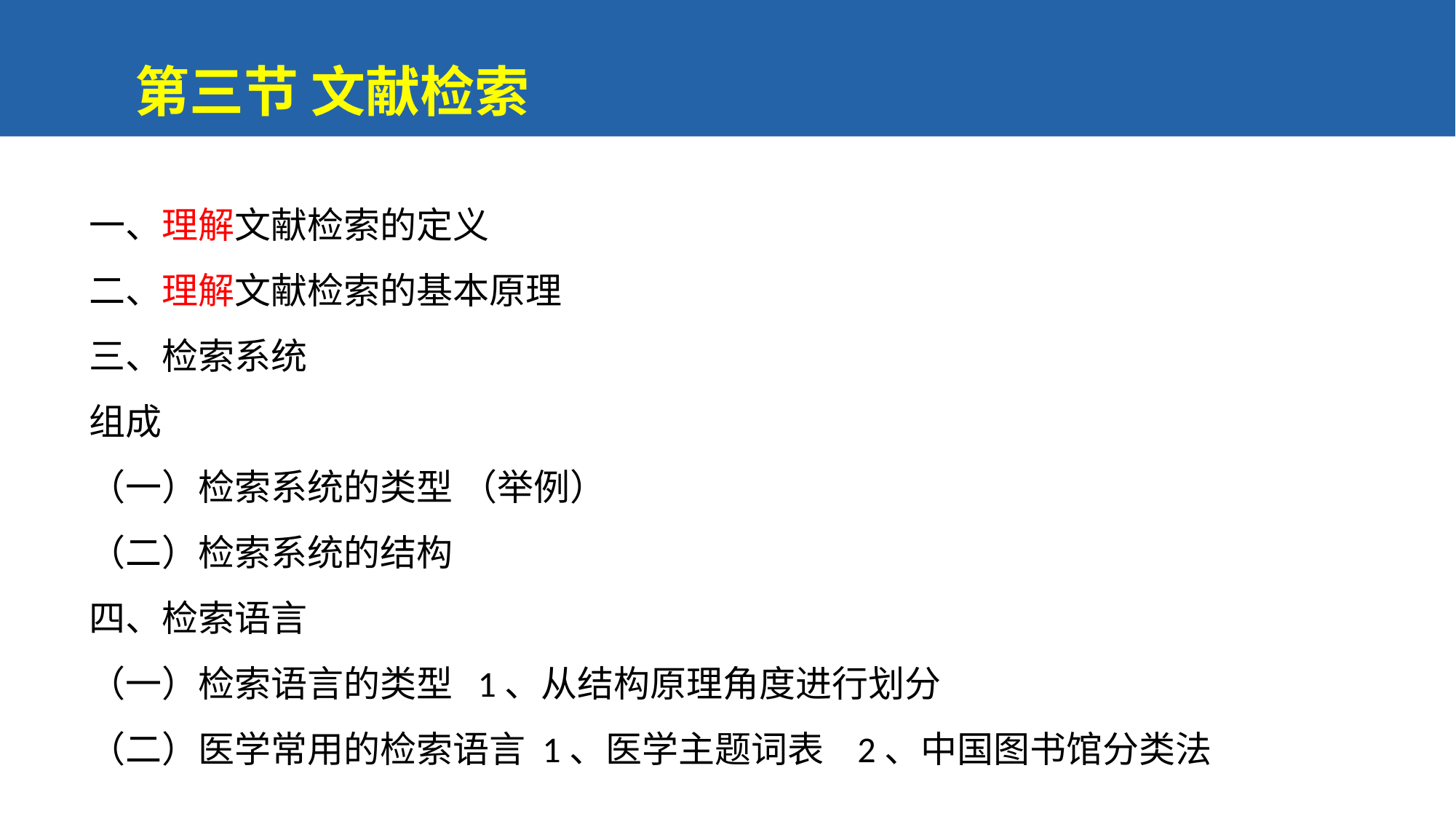

第三节 文献检索
一、理解文献检索的定义
二、理解文献检索的基本原理
三、检索系统
组成
（一）检索系统的类型 （举例）
（二）检索系统的结构
四、检索语言
（一）检索语言的类型  1、从结构原理角度进行划分
（二）医学常用的检索语言 1、医学主题词表   2、中国图书馆分类法